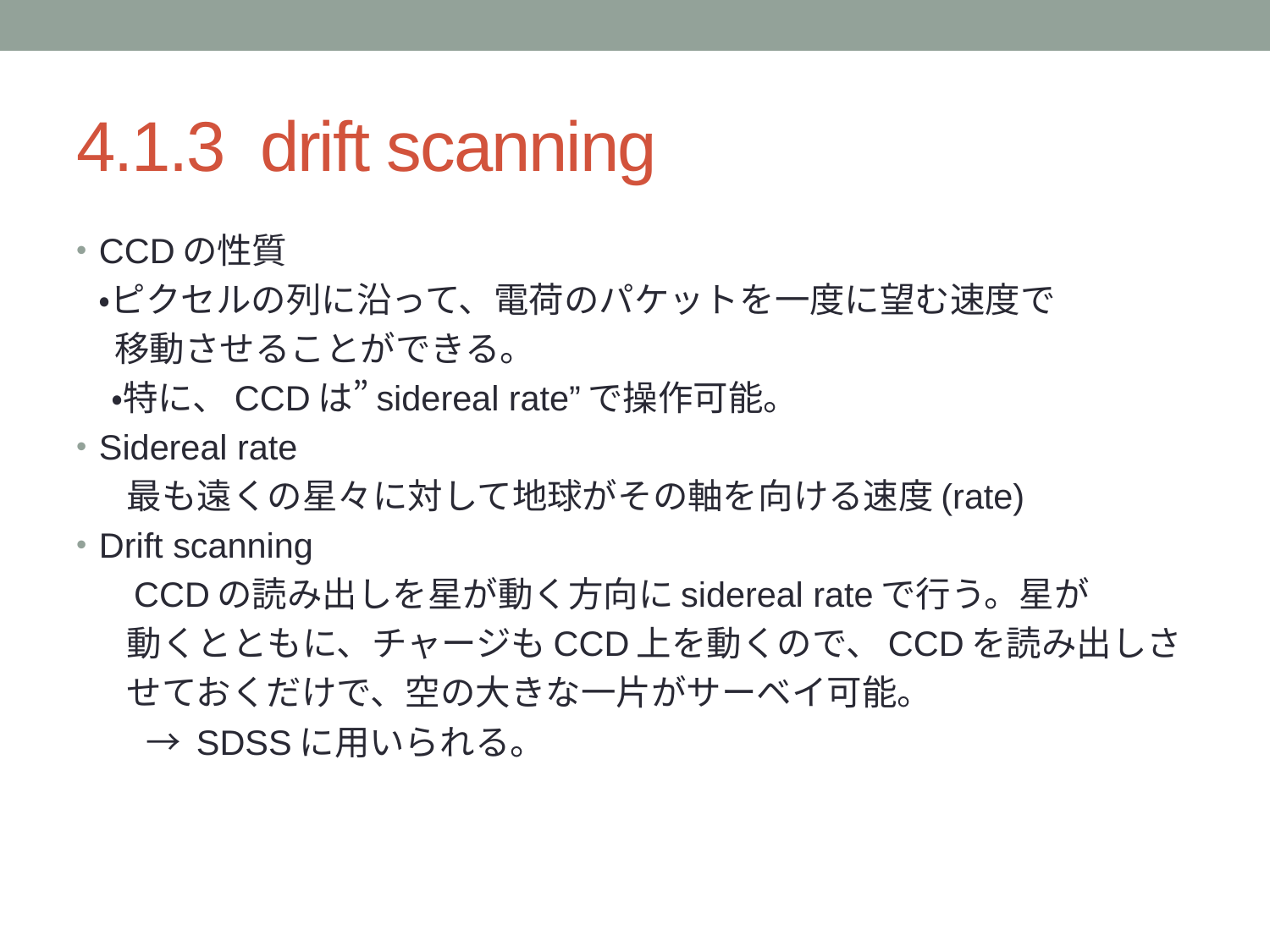

# 4.1.3  drift scanning
CCDの性質
  ・ピクセルの列に沿って、電荷のパケットを一度に望む速度で
    移動させることができる。
　・特に、CCDは”sidereal rate”で操作可能。
Sidereal rate
　  最も遠くの星々に対して地球がその軸を向ける速度(rate)
Drift scanning
　  CCDの読み出しを星が動く方向にsidereal rateで行う。星が
　  動くとともに、チャージもCCD上を動くので、CCDを読み出しさ
　  せておくだけで、空の大きな一片がサーベイ可能。
　　→ SDSSに用いられる。